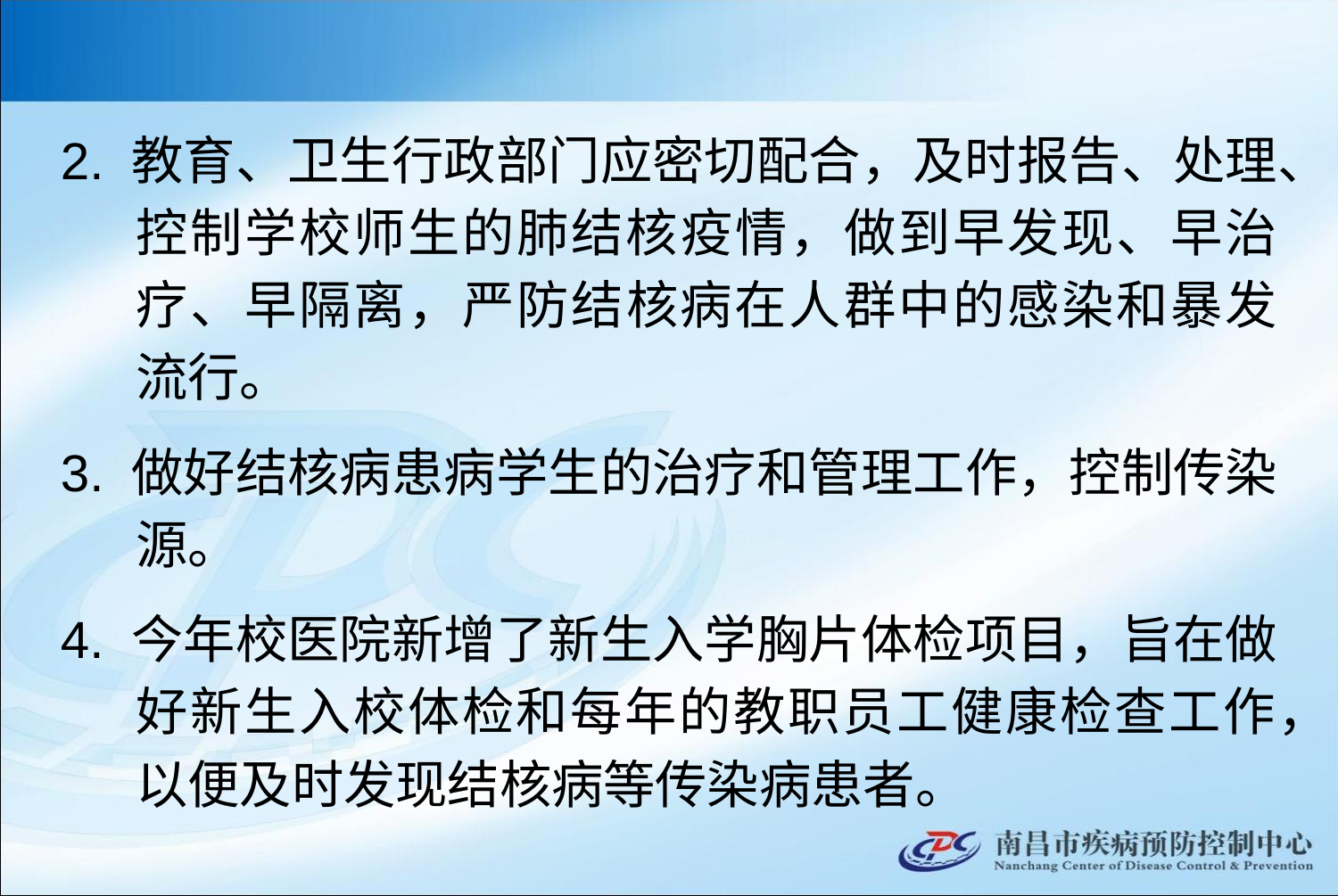

#

2. 教育、卫生行政部门应密切配合，及时报告、处理、控制学校师生的肺结核疫情，做到早发现、早治疗、早隔离，严防结核病在人群中的感染和暴发流行。
3. 做好结核病患病学生的治疗和管理工作，控制传染源。
4. 今年校医院新增了新生入学胸片体检项目，旨在做好新生入校体检和每年的教职员工健康检查工作，以便及时发现结核病等传染病患者。